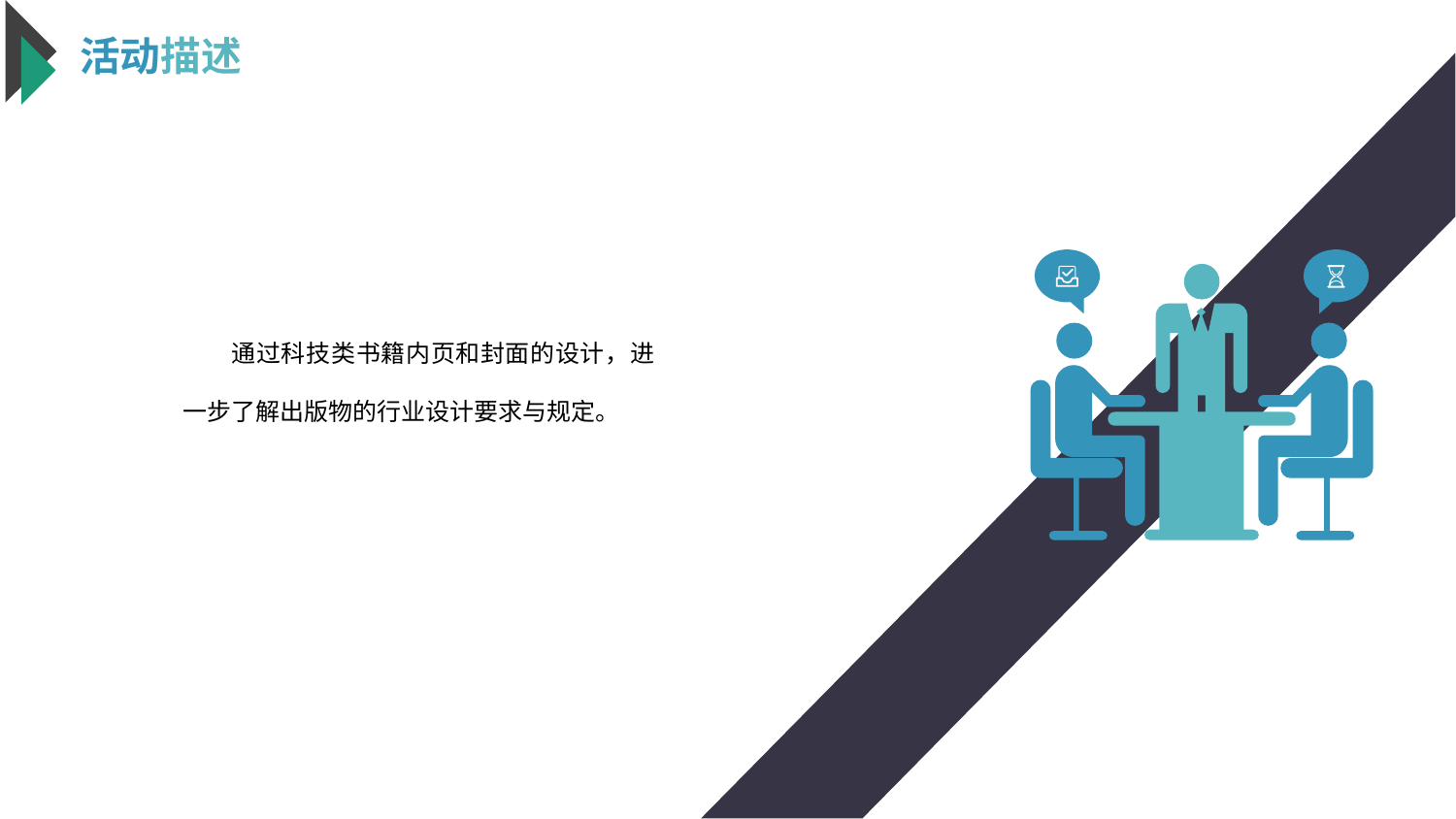

活动描述

       通过科技类书籍内页和封面的设计，进一步了解出版物的行业设计要求与规定。